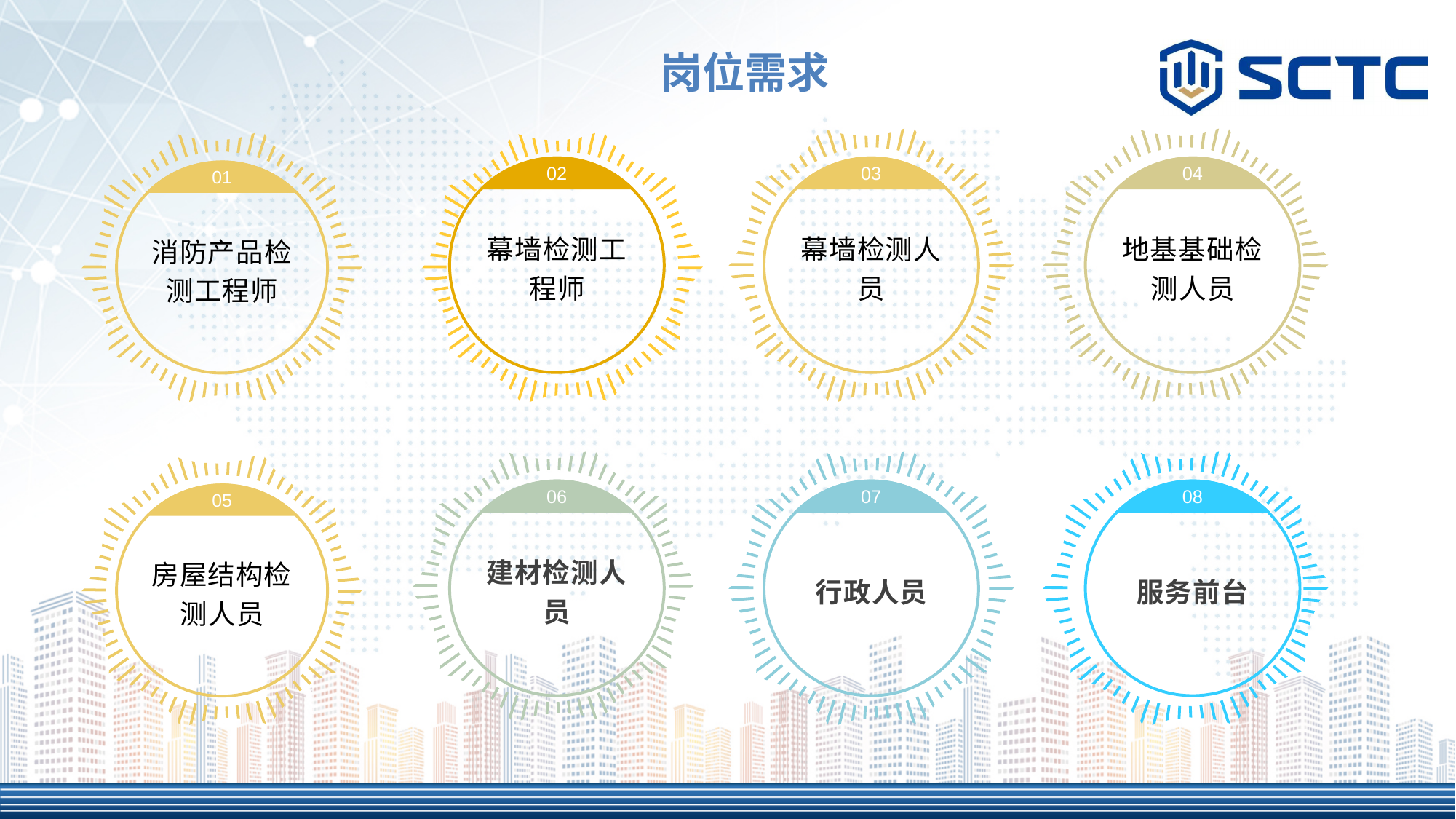

岗位需求

02

03

04
幕墙检测工程师
幕墙检测人员
地基基础检测人员

06

07

08
建材检测人员
行政人员
服务前台

01
消防产品检测工程师

05
房屋结构检测人员